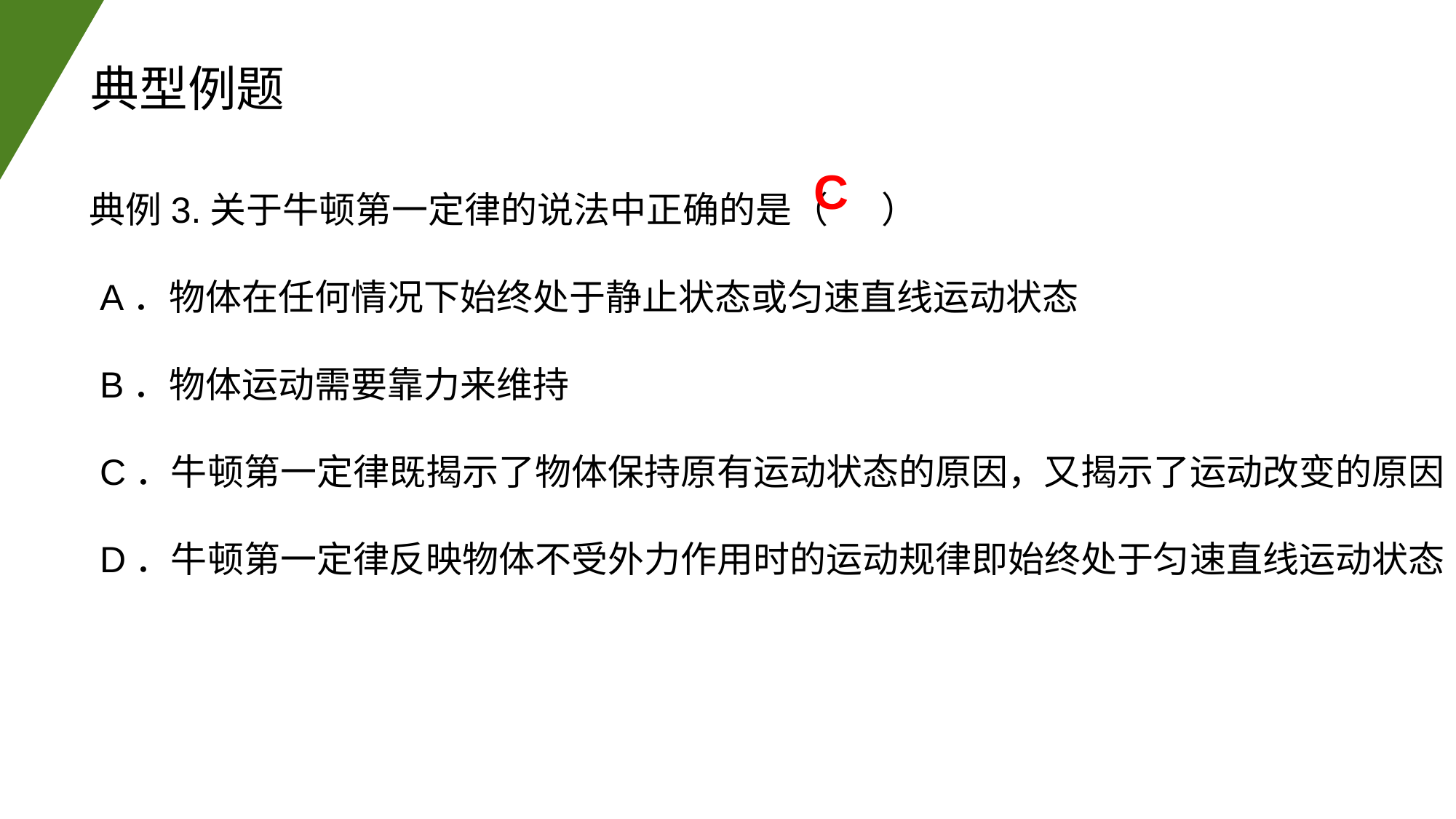

典型例题
典例3.关于牛顿第一定律的说法中正确的是（　  ）
 A．物体在任何情况下始终处于静止状态或匀速直线运动状态
 B．物体运动需要靠力来维持
 C．牛顿第一定律既揭示了物体保持原有运动状态的原因，又揭示了运动改变的原因
 D．牛顿第一定律反映物体不受外力作用时的运动规律即始终处于匀速直线运动状态
C